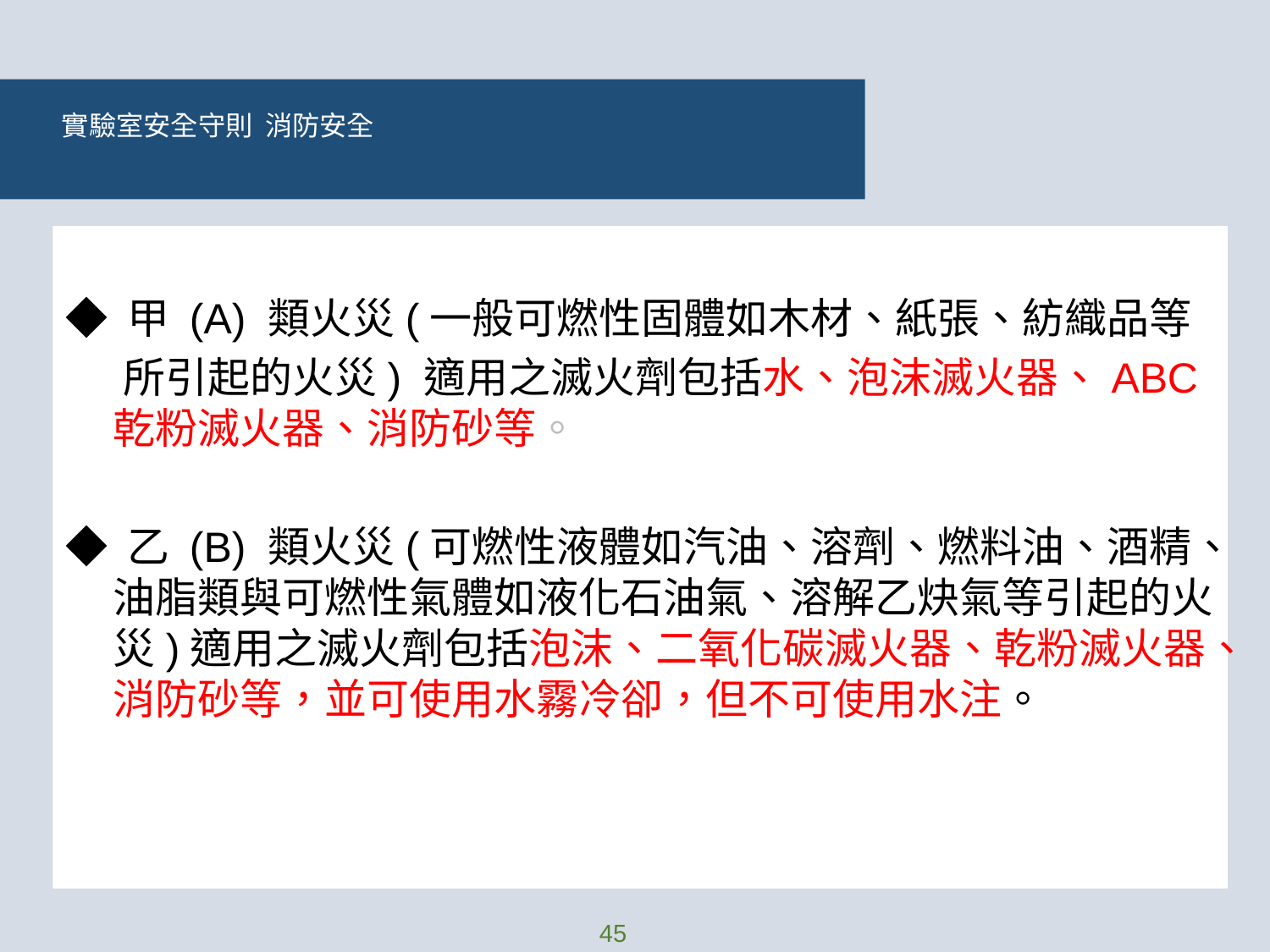

# 實驗室安全守則  消防安全

◆ 甲 (A) 類火災(一般可燃性固體如木材、紙張、紡織品等
     所引起的火災) 適用之滅火劑包括水、泡沫滅火器、ABC乾粉滅火器、消防砂等。

◆ 乙 (B) 類火災(可燃性液體如汽油、溶劑、燃料油、酒精、油脂類與可燃性氣體如液化石油氣、溶解乙炔氣等引起的火災)適用之滅火劑包括泡沫、二氧化碳滅火器、乾粉滅火器、消防砂等，並可使用水霧冷卻，但不可使用水注。